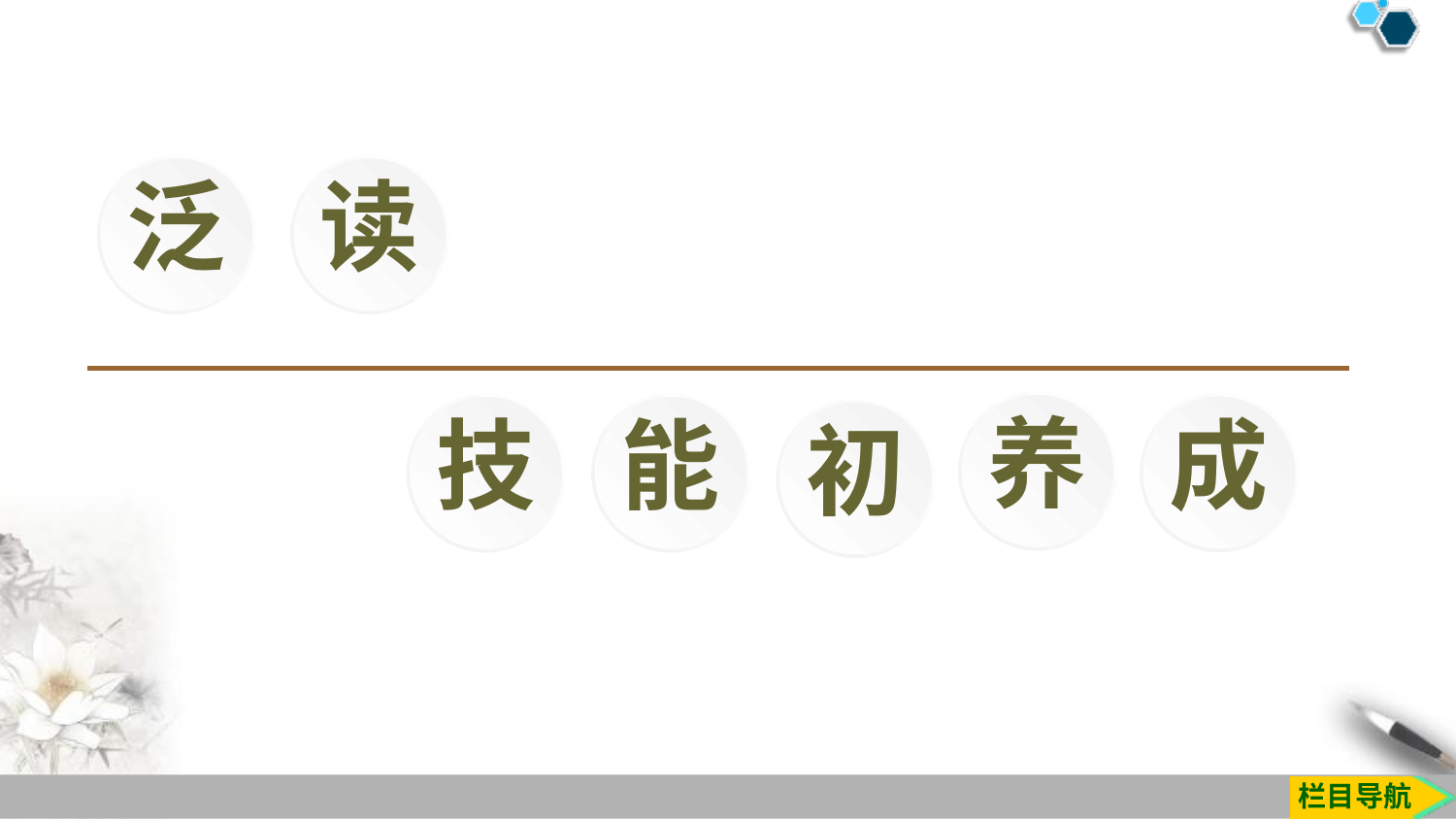

泛

读

养

成

技

能

初